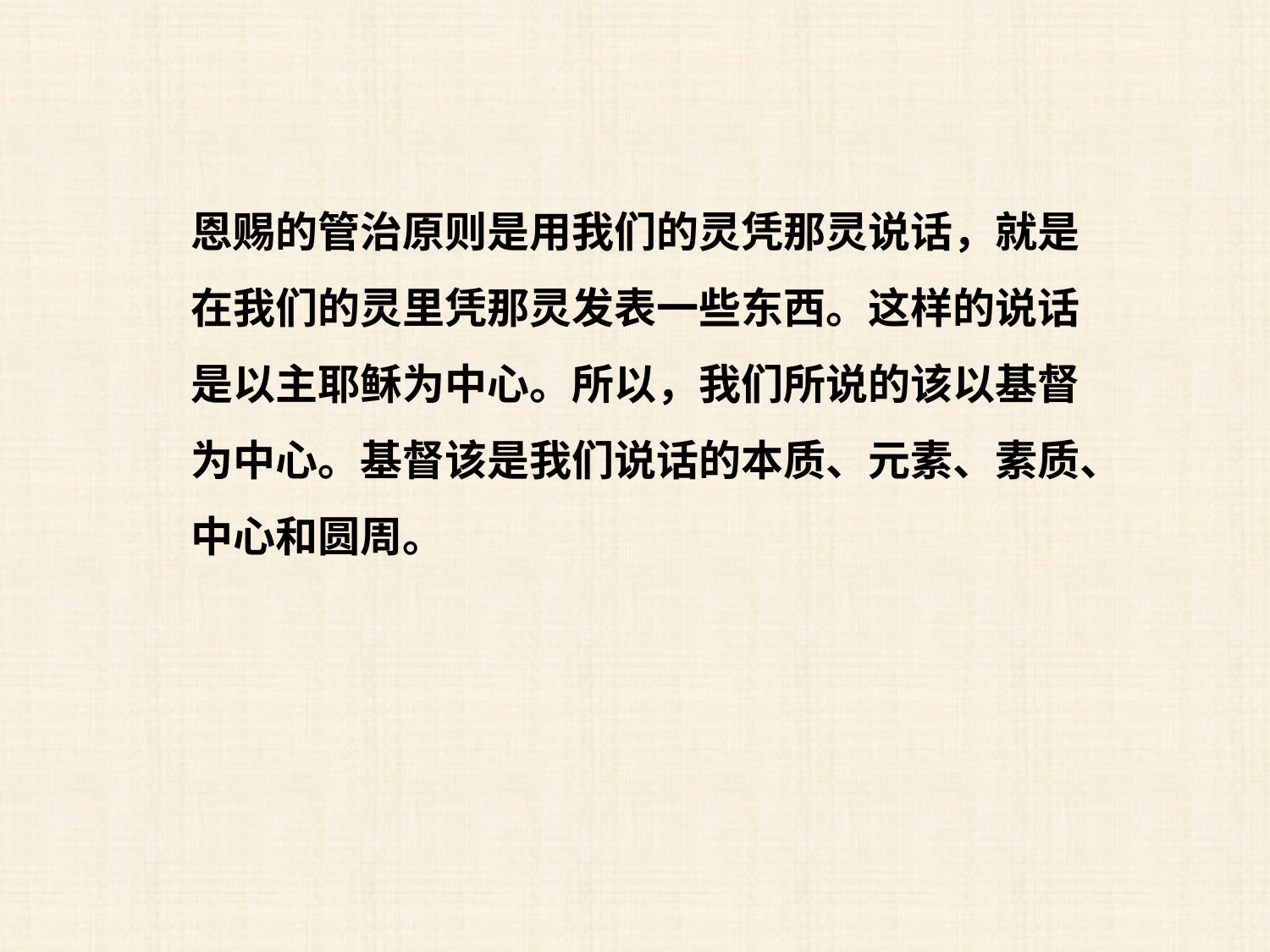

恩赐的管治原则是用我们的灵凭那灵说话，就是在我们的灵里凭那灵发表一些东西。这样的说话是以主耶稣为中心。所以，我们所说的该以基督为中心。基督该是我们说话的本质、元素、素质、中心和圆周。